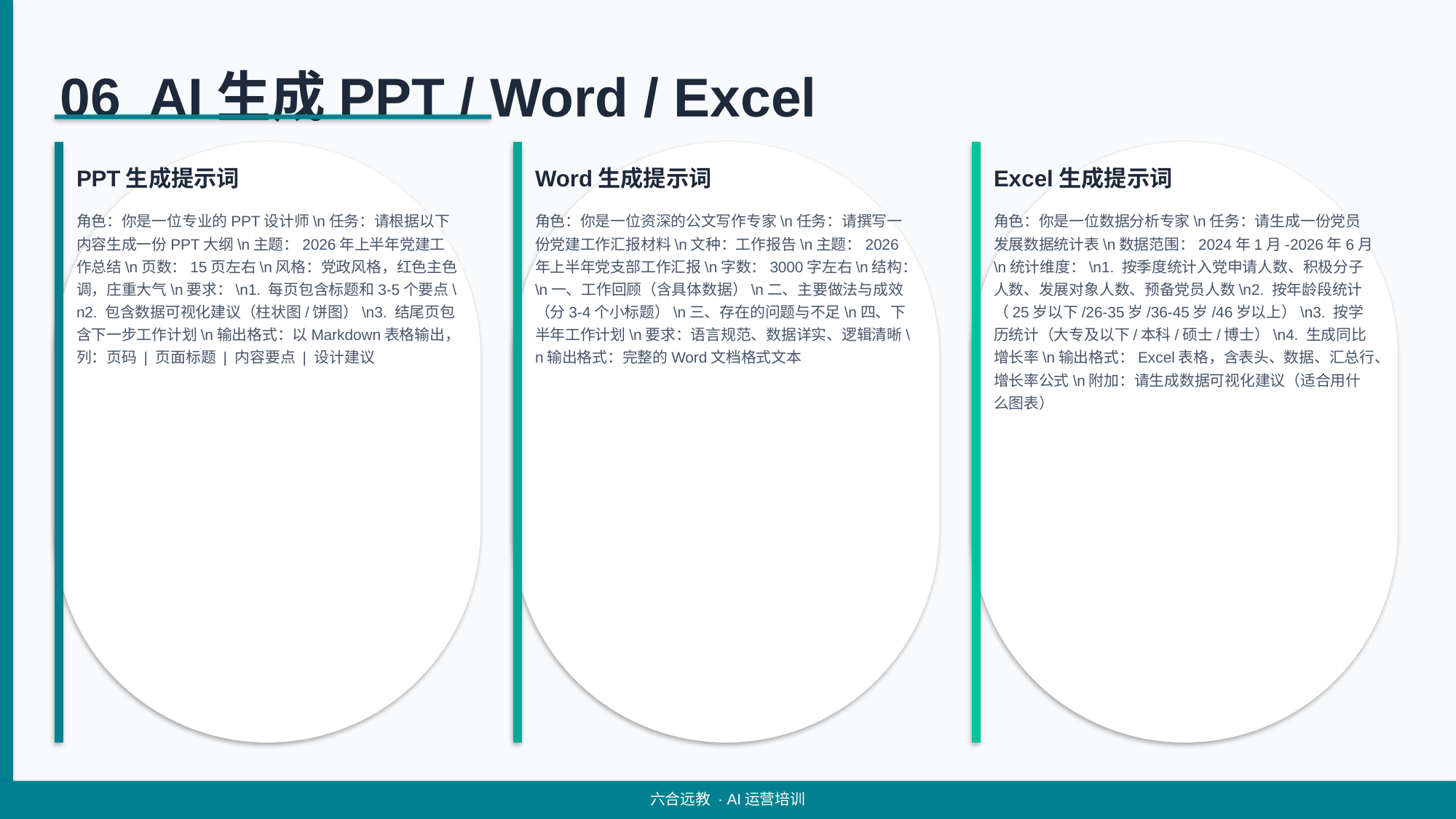

06  AI生成PPT / Word / Excel

PPT生成提示词
Word生成提示词
Excel生成提示词
角色：你是一位专业的PPT设计师\n任务：请根据以下内容生成一份PPT大纲\n主题：2026年上半年党建工作总结\n页数：15页左右\n风格：党政风格，红色主色调，庄重大气\n要求：\n1. 每页包含标题和3-5个要点\n2. 包含数据可视化建议（柱状图/饼图）\n3. 结尾页包含下一步工作计划\n输出格式：以Markdown表格输出，列：页码 | 页面标题 | 内容要点 | 设计建议
角色：你是一位资深的公文写作专家\n任务：请撰写一份党建工作汇报材料\n文种：工作报告\n主题：2026年上半年党支部工作汇报\n字数：3000字左右\n结构：\n一、工作回顾（含具体数据）\n二、主要做法与成效（分3-4个小标题）\n三、存在的问题与不足\n四、下半年工作计划\n要求：语言规范、数据详实、逻辑清晰\n输出格式：完整的Word文档格式文本
角色：你是一位数据分析专家\n任务：请生成一份党员发展数据统计表\n数据范围：2024年1月-2026年6月\n统计维度：\n1. 按季度统计入党申请人数、积极分子人数、发展对象人数、预备党员人数\n2. 按年龄段统计（25岁以下/26-35岁/36-45岁/46岁以上）\n3. 按学历统计（大专及以下/本科/硕士/博士）\n4. 生成同比增长率\n输出格式：Excel表格，含表头、数据、汇总行、增长率公式\n附加：请生成数据可视化建议（适合用什么图表）

六合远教 · AI运营培训